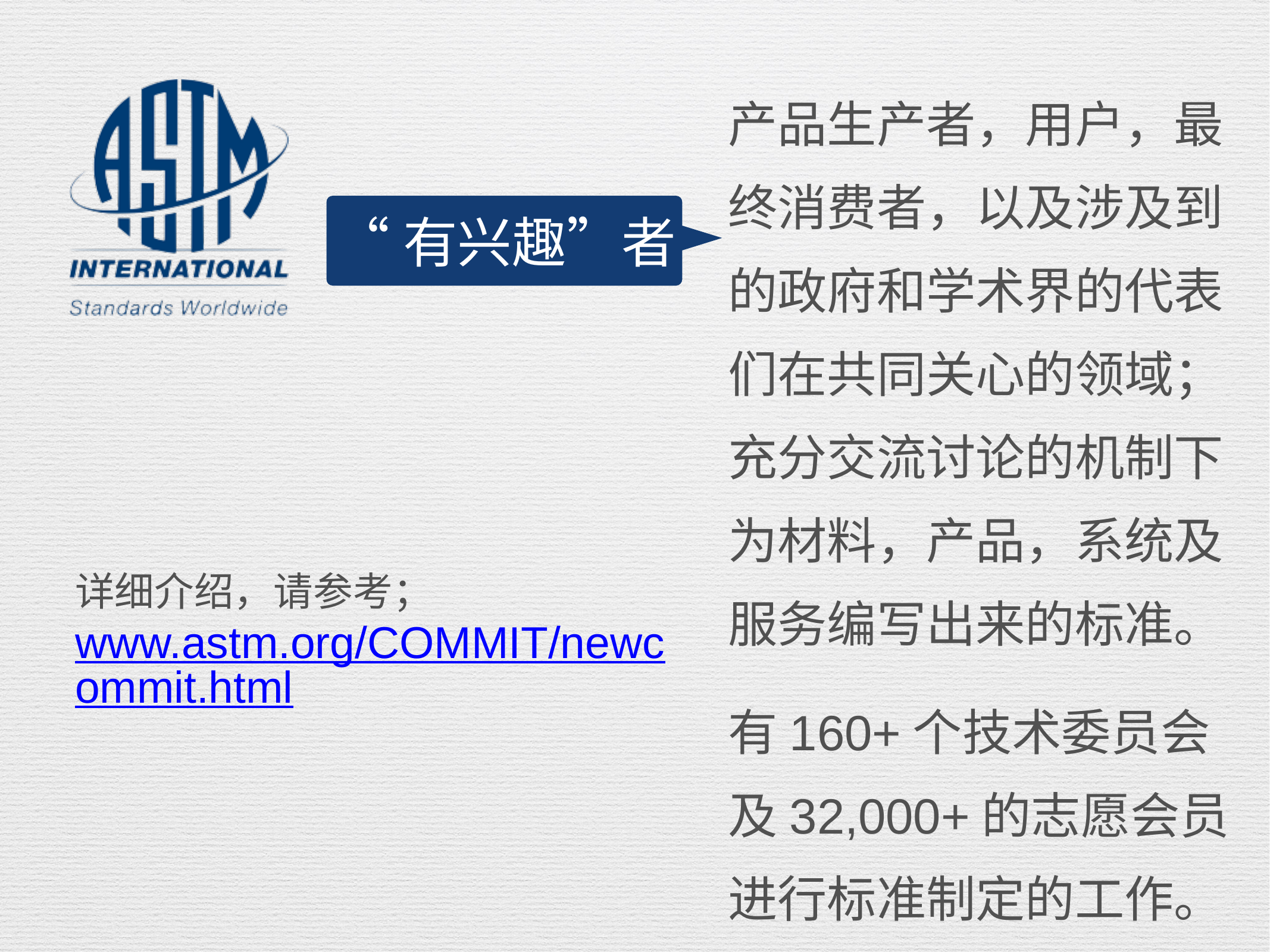

产品生产者，用户，最终消费者，以及涉及到的政府和学术界的代表们在共同关心的领域；充分交流讨论的机制下为材料，产品，系统及服务编写出来的标准。
有160+个技术委员会及32,000+的志愿会员进行标准制定的工作。

“有兴趣”者
详细介绍，请参考；
www.astm.org/COMMIT/newcommit.html